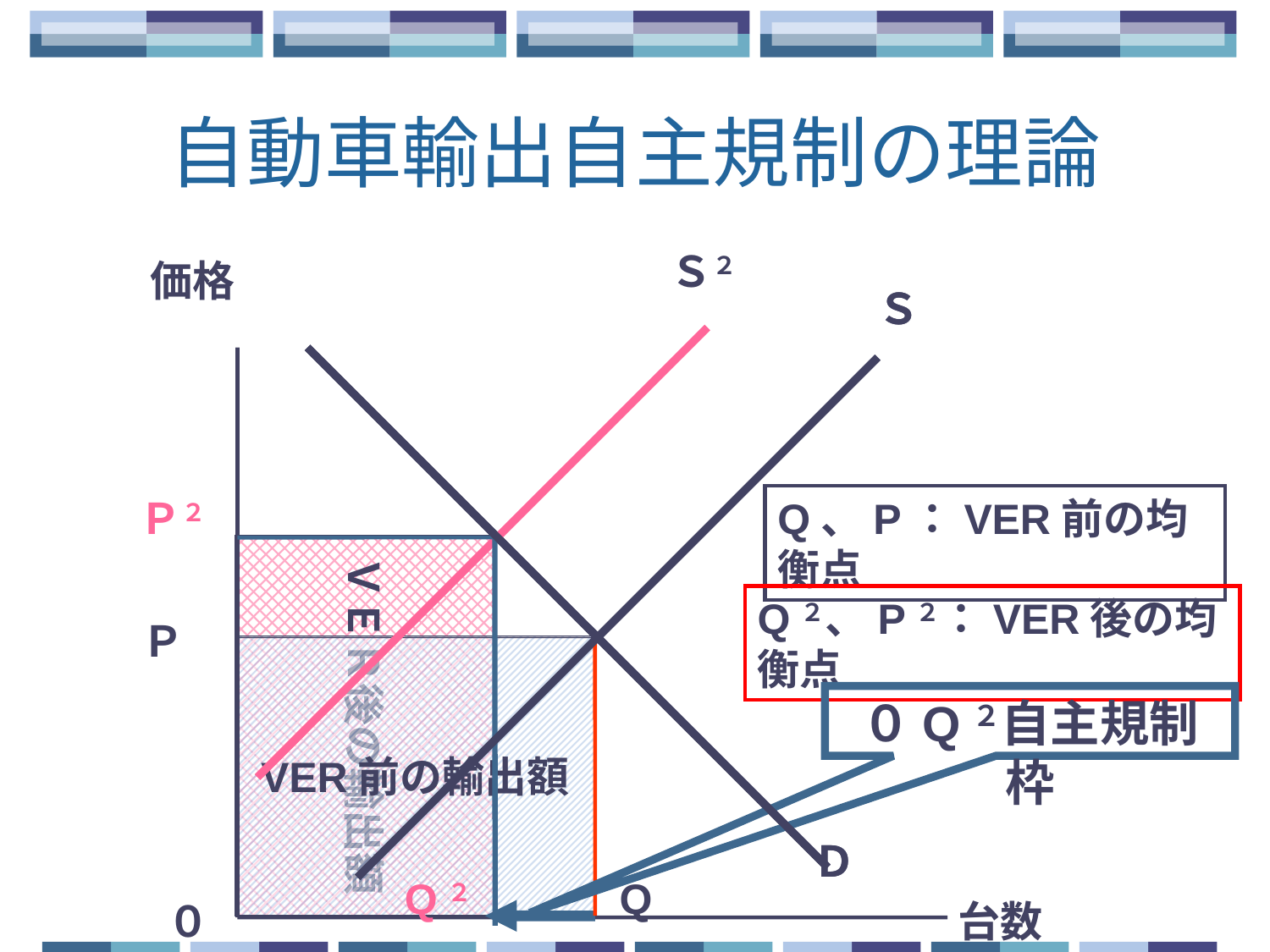

# 自動車輸出自主規制の理論
Ｓ２
価格
Ｓ
Ｓ

Ｐ２
Q、P：VER前の均衡点
ＶＥＲ後の輸出額

Q２、P２：VER後の均衡点
Ｐ
VER前の輸出額

０Q２自主規制枠
Ｄ
Ｄ
Q２
Q
０
台数